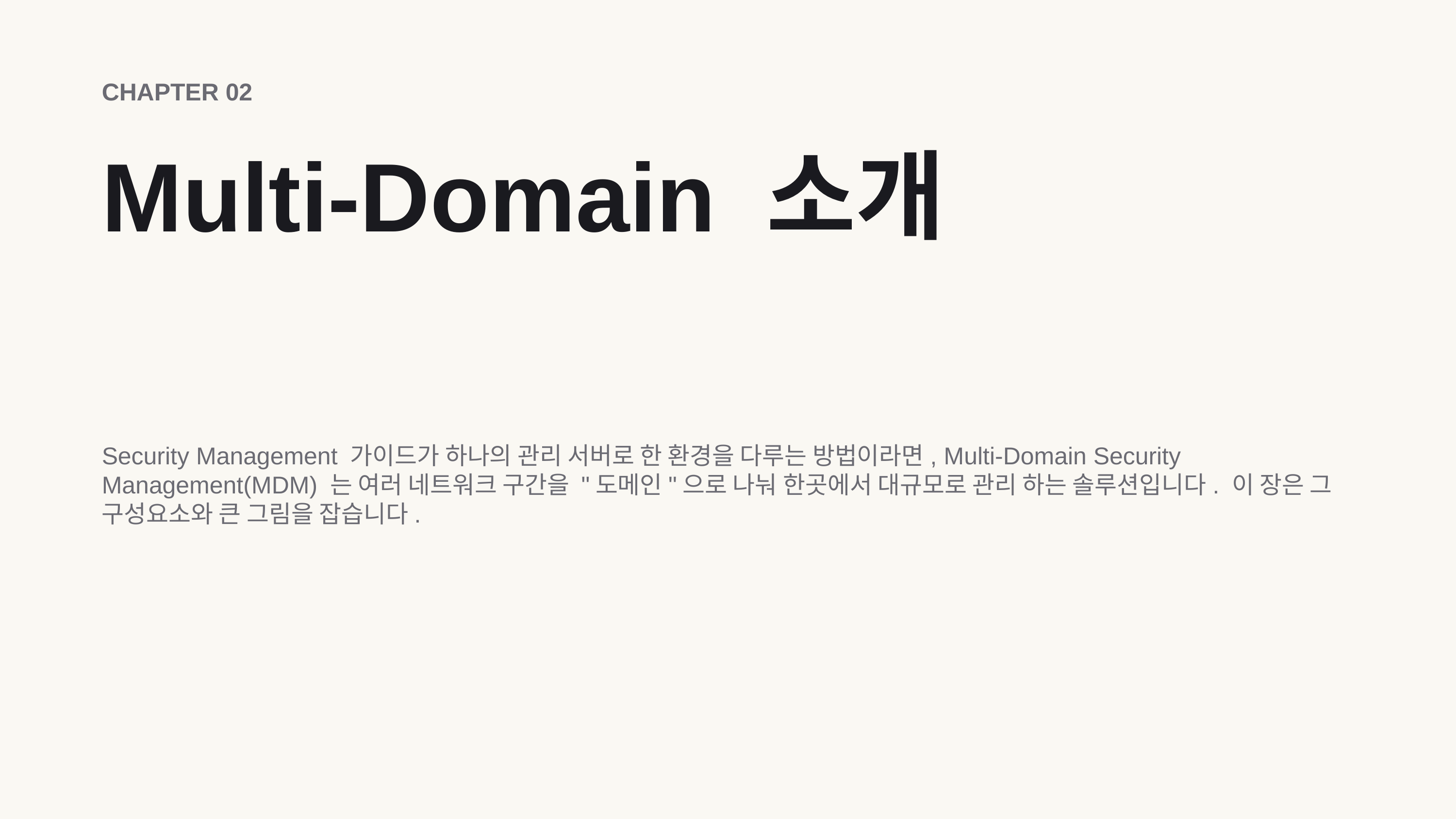

CHAPTER 02
Multi-Domain 소개
Security Management 가이드가 하나의 관리 서버로 한 환경을 다루는 방법이라면, Multi-Domain Security Management(MDM) 는 여러 네트워크 구간을 "도메인"으로 나눠 한곳에서 대규모로 관리 하는 솔루션입니다. 이 장은 그 구성요소와 큰 그림을 잡습니다.